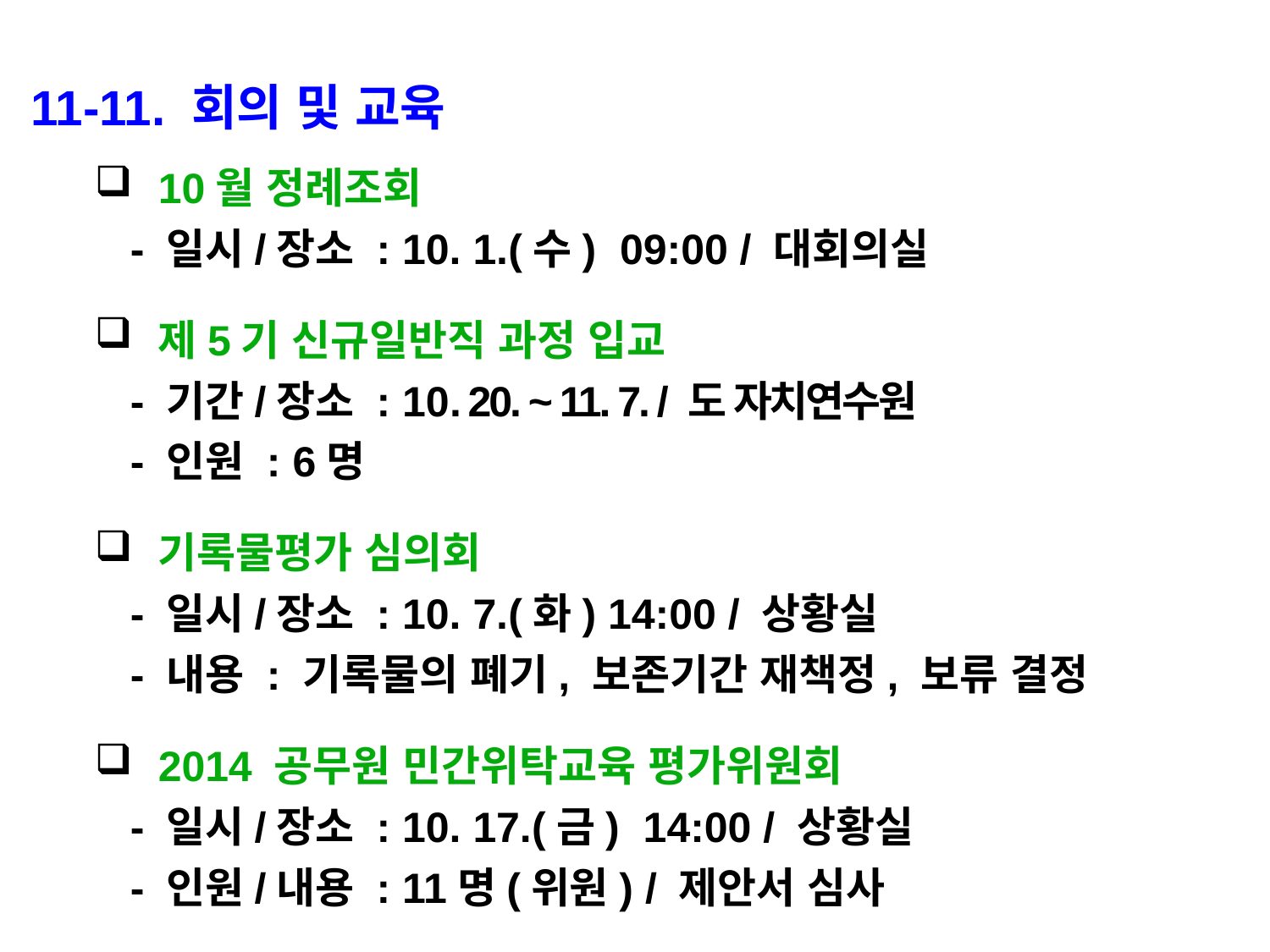

11-11. 회의 및 교육

10월 정례조회
   - 일시/장소 : 10. 1.(수)  09:00 / 대회의실

제5기 신규일반직 과정 입교
   - 기간/장소 : 10. 20. ~ 11. 7. / 도 자치연수원
   - 인원 : 6명

기록물평가 심의회
   - 일시/장소 : 10. 7.(화) 14:00 / 상황실
   - 내용 : 기록물의 폐기, 보존기간 재책정, 보류 결정

2014 공무원 민간위탁교육 평가위원회
   - 일시/장소 : 10. 17.(금)  14:00 / 상황실
   - 인원/내용 : 11명(위원) / 제안서 심사